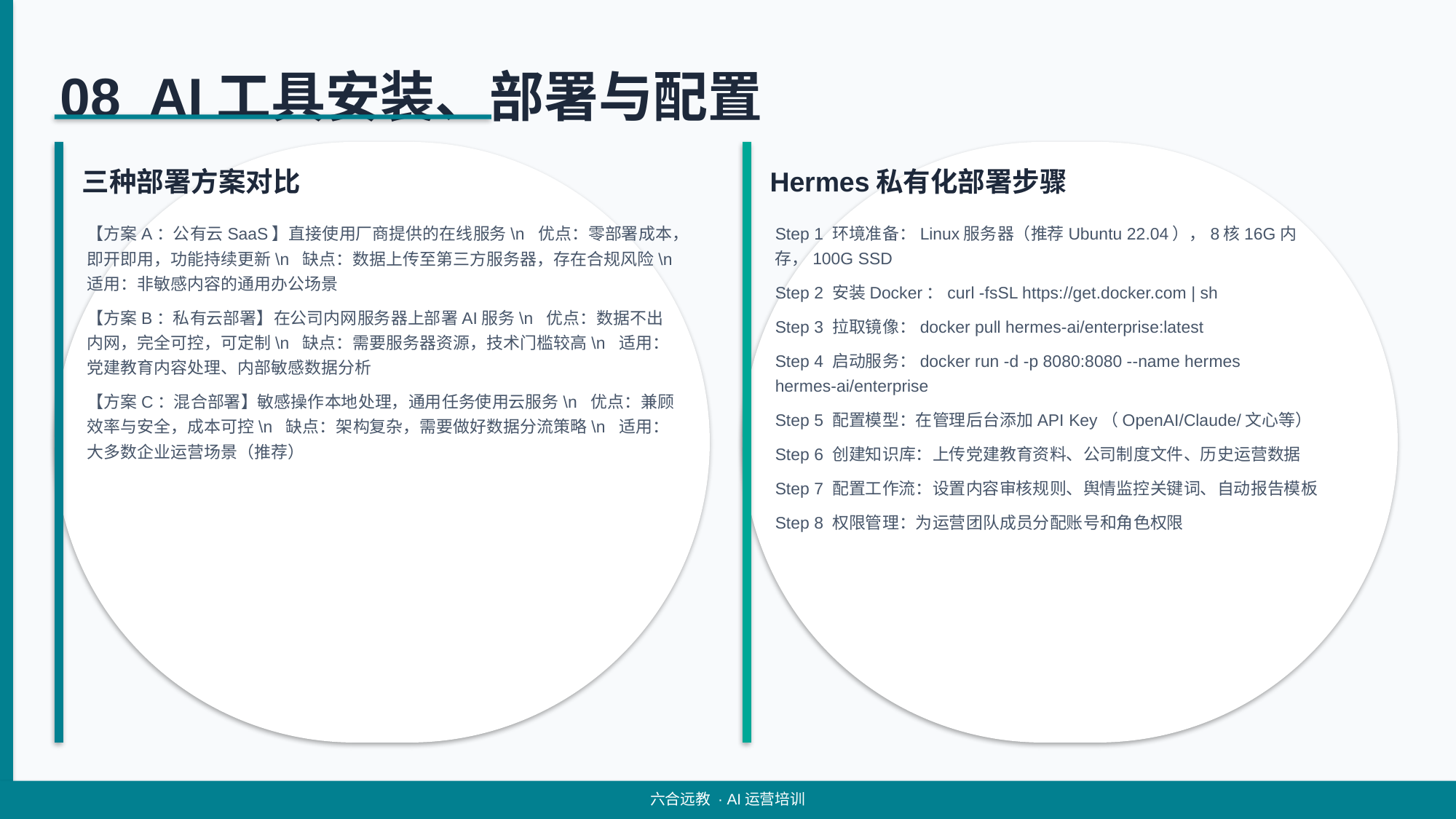

08  AI工具安装、部署与配置

三种部署方案对比
Hermes私有化部署步骤
【方案A：公有云SaaS】直接使用厂商提供的在线服务\n  优点：零部署成本，即开即用，功能持续更新\n  缺点：数据上传至第三方服务器，存在合规风险\n  适用：非敏感内容的通用办公场景
【方案B：私有云部署】在公司内网服务器上部署AI服务\n  优点：数据不出内网，完全可控，可定制\n  缺点：需要服务器资源，技术门槛较高\n  适用：党建教育内容处理、内部敏感数据分析
【方案C：混合部署】敏感操作本地处理，通用任务使用云服务\n  优点：兼顾效率与安全，成本可控\n  缺点：架构复杂，需要做好数据分流策略\n  适用：大多数企业运营场景（推荐）
Step 1 环境准备：Linux服务器（推荐Ubuntu 22.04），8核16G内存，100G SSD
Step 2 安装Docker：curl -fsSL https://get.docker.com | sh
Step 3 拉取镜像：docker pull hermes-ai/enterprise:latest
Step 4 启动服务：docker run -d -p 8080:8080 --name hermes hermes-ai/enterprise
Step 5 配置模型：在管理后台添加API Key（OpenAI/Claude/文心等）
Step 6 创建知识库：上传党建教育资料、公司制度文件、历史运营数据
Step 7 配置工作流：设置内容审核规则、舆情监控关键词、自动报告模板
Step 8 权限管理：为运营团队成员分配账号和角色权限

六合远教 · AI运营培训